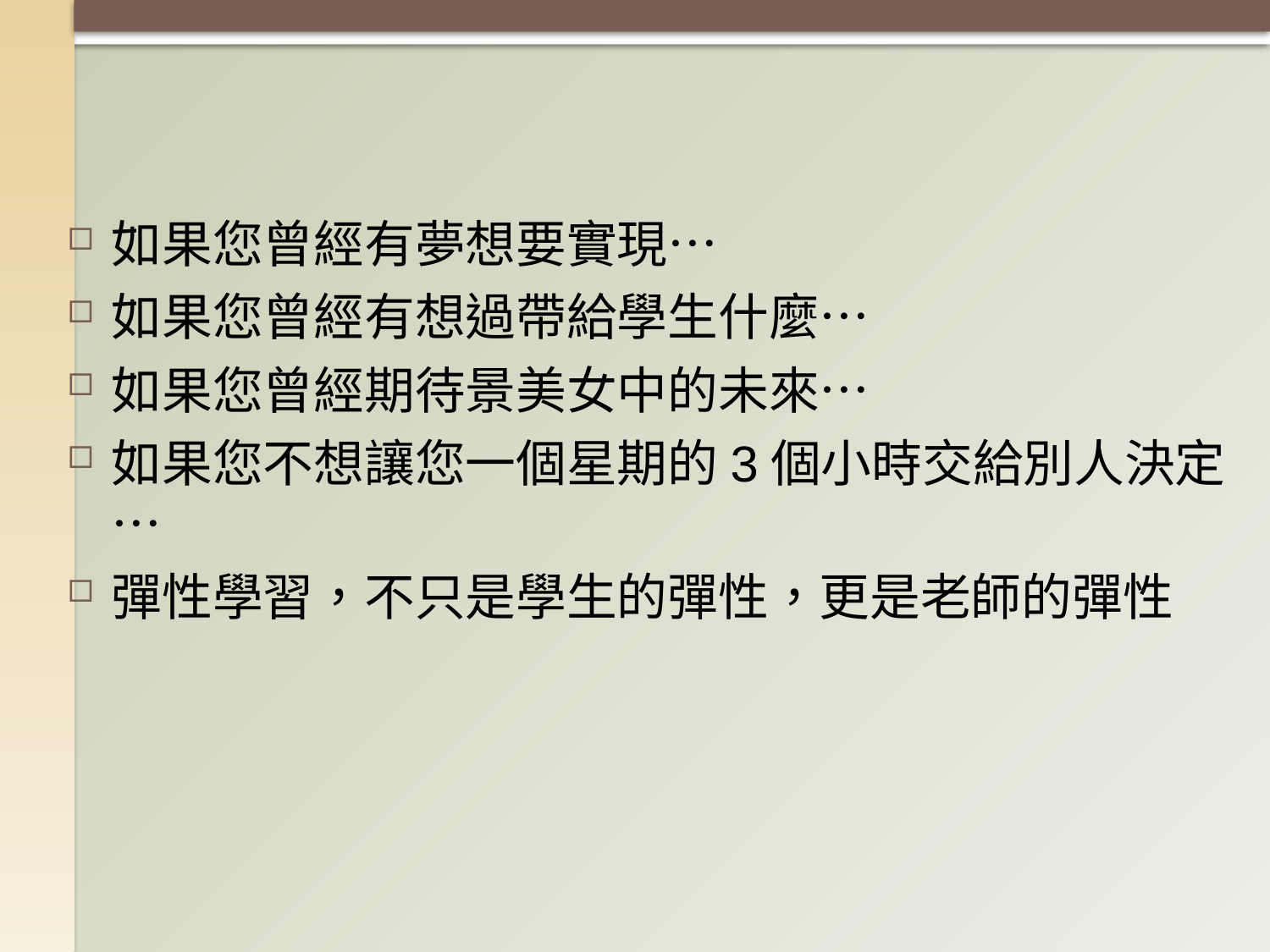

如果您曾經有夢想要實現…
如果您曾經有想過帶給學生什麼…
如果您曾經期待景美女中的未來…
如果您不想讓您一個星期的3個小時交給別人決定…
彈性學習，不只是學生的彈性，更是老師的彈性